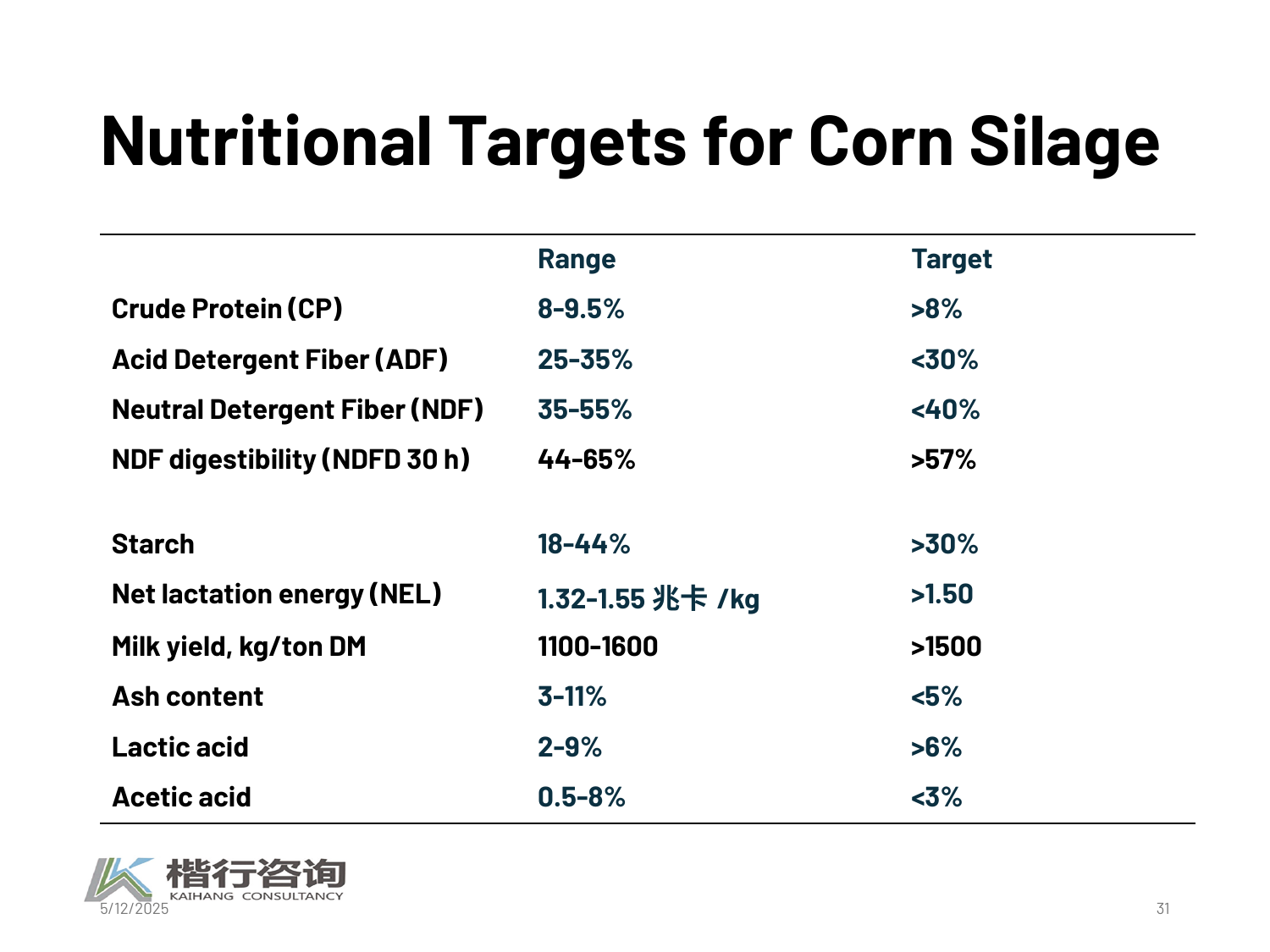

# Nutritional Targets for Corn Silage
|  | Range | Target |
| --- | --- | --- |
| Crude Protein (CP) | 8-9.5% | >8% |
| Acid Detergent Fiber (ADF) | 25-35% | <30% |
| Neutral Detergent Fiber (NDF) | 35-55% | <40% |
| NDF digestibility (NDFD 30 h) | 44-65% | >57% |
| Starch | 18-44% | >30% |
| Net lactation energy (NEL) | 1.32-1.55兆卡/kg | >1.50 |
| Milk yield, kg/ton DM | 1100-1600 | >1500 |
| Ash content | 3-11% | <5% |
| Lactic acid | 2-9% | >6% |
| Acetic acid | 0.5-8% | <3% |
5/12/2025
31